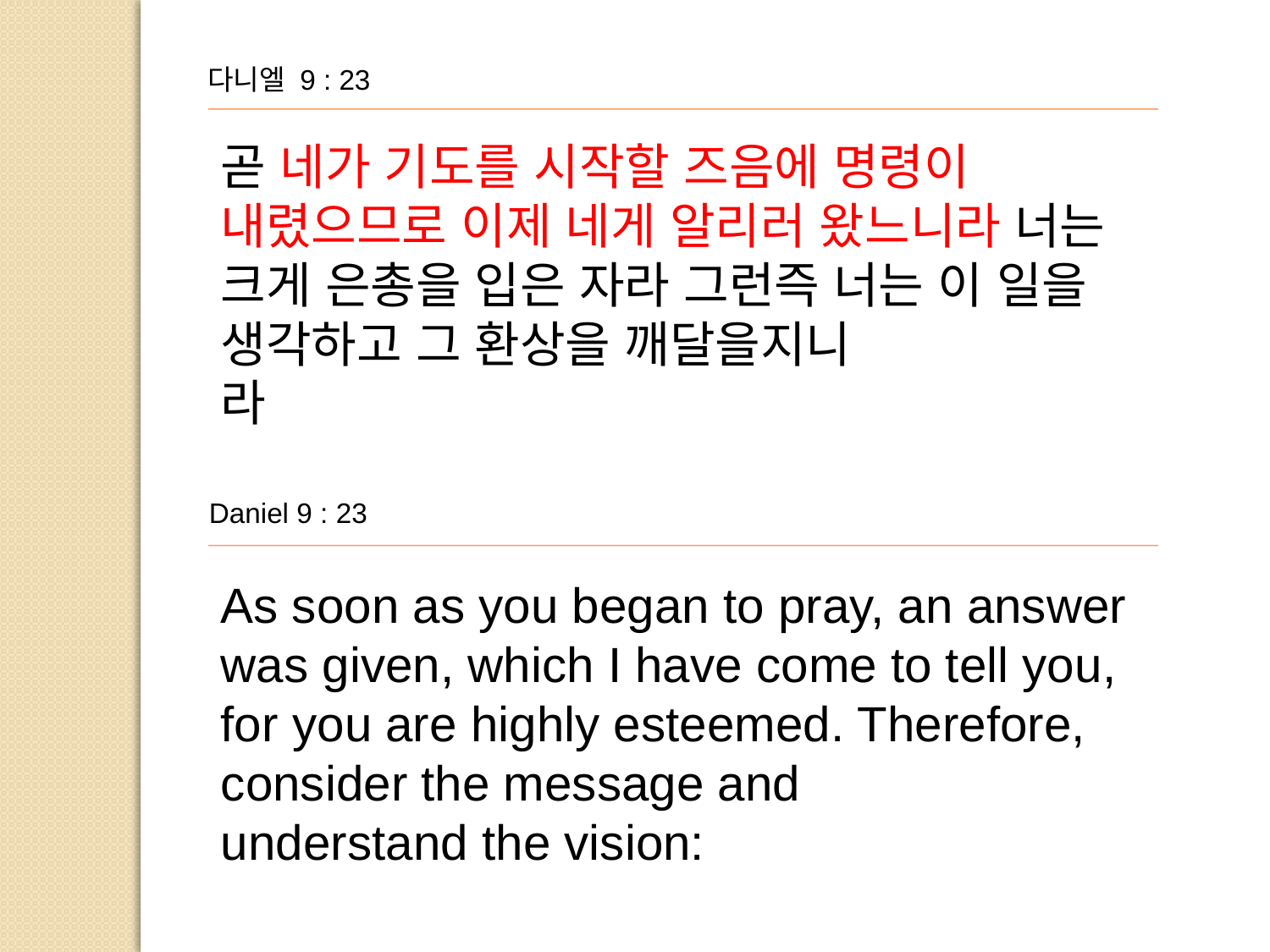

다니엘 9 : 23

곧 네가 기도를 시작할 즈음에 명령이 내렸으므로 이제 네게 알리러 왔느니라 너는 크게 은총을 입은 자라 그런즉 너는 이 일을 생각하고 그 환상을 깨달을지니
라
Daniel 9 : 23

As soon as you began to pray, an answer was given, which I have come to tell you, for you are highly esteemed. Therefore, consider the message and
understand the vision: